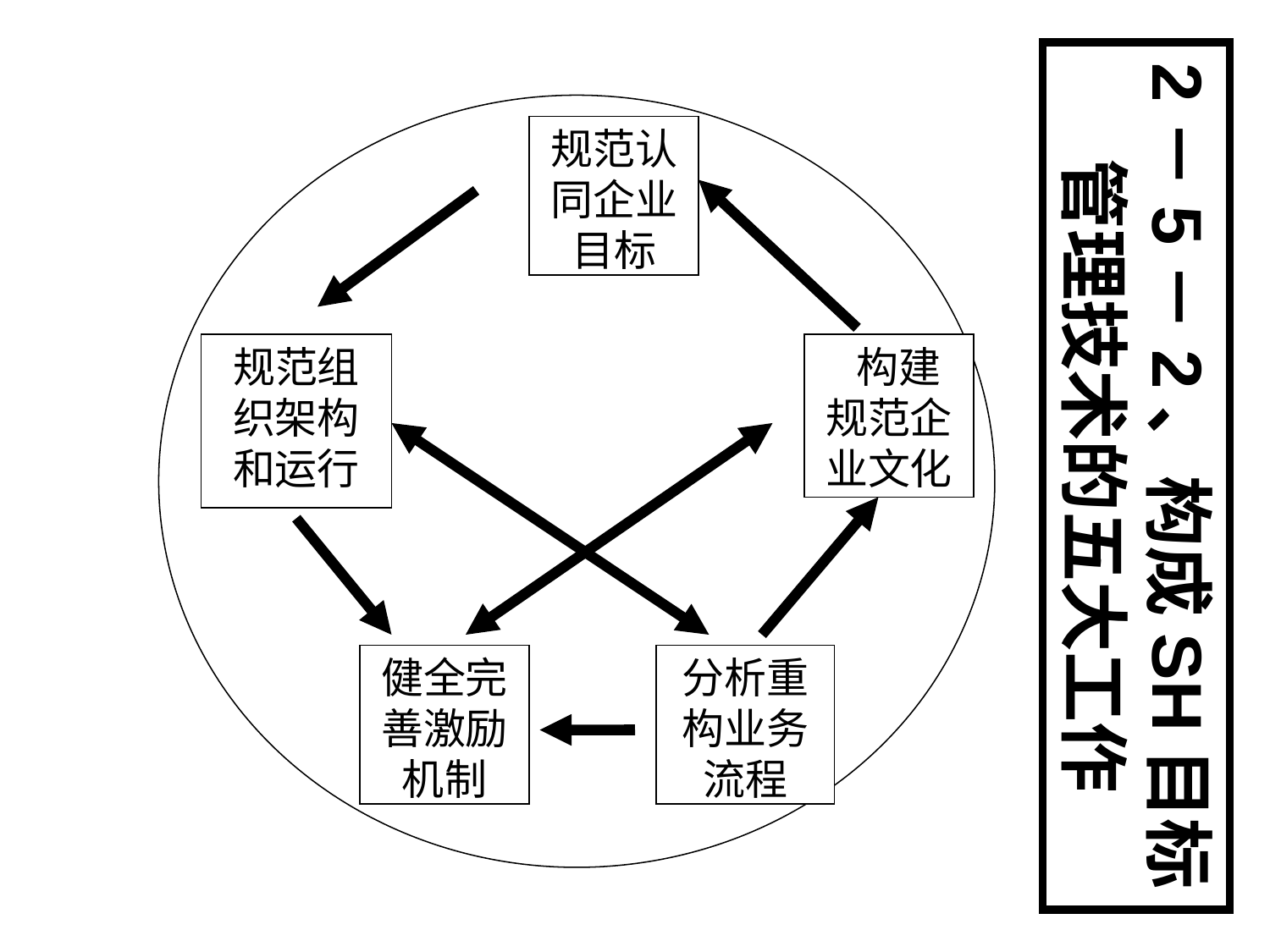

2－5－2、构成SH目标管理技术的五大工作

规范认同企业目标

规范组织架构和运行
 构建规范企业文化

健全完善激励机制
分析重构业务流程